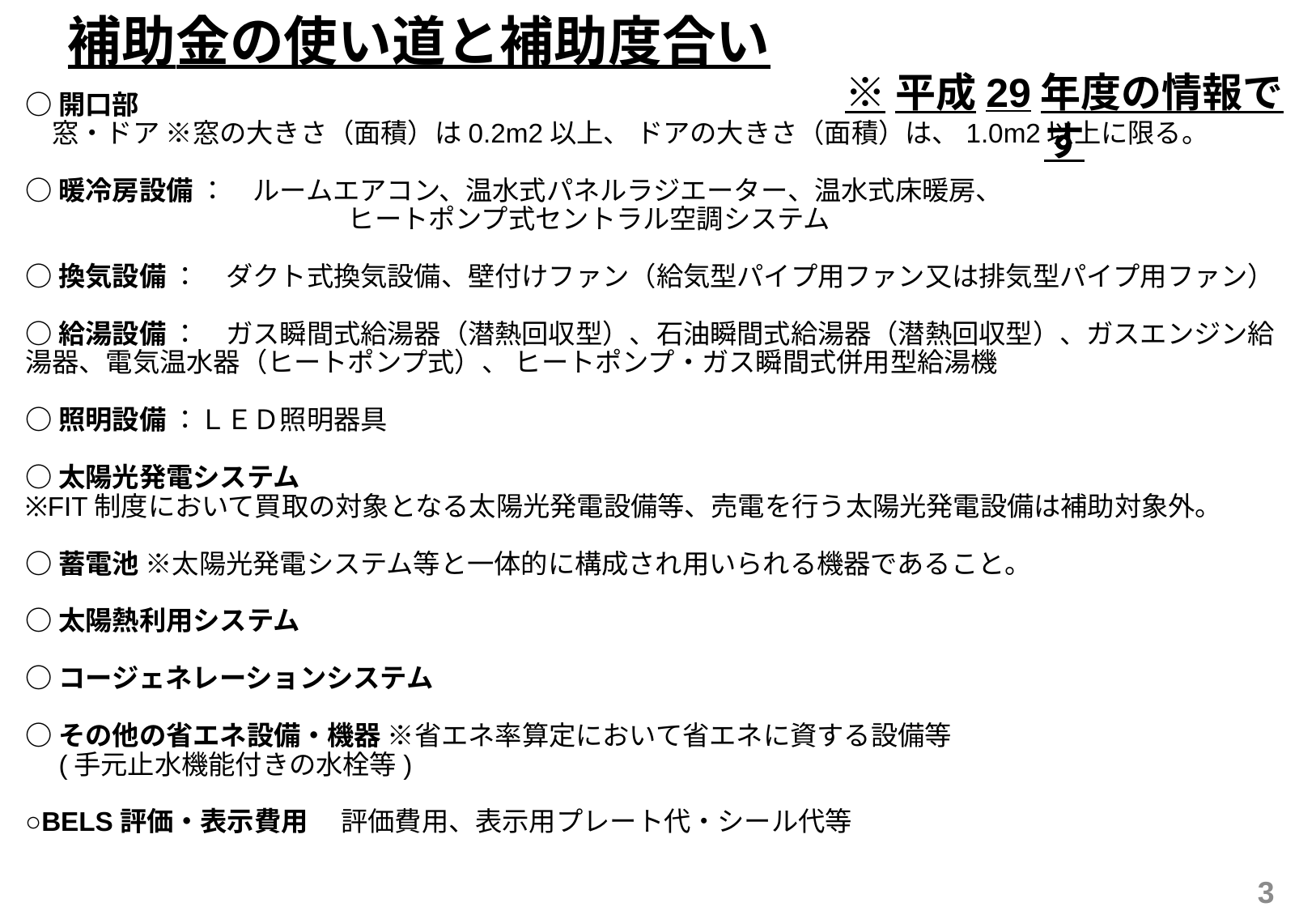

# 補助金の使い道と補助度合い
※平成29年度の情報です
○開口部
　窓・ドア ※窓の大きさ（面積）は0.2m2以上、 ドアの大きさ（面積）は、1.0m2以上に限る。

○暖冷房設備 ：　ルームエアコン、温水式パネルラジエーター、温水式床暖房、
　　　　　　　　　　　　ヒートポンプ式セントラル空調システム

○換気設備 ：　ダクト式換気設備、壁付けファン（給気型パイプ用ファン又は排気型パイプ用ファン）

○給湯設備 ：　ガス瞬間式給湯器（潜熱回収型）、石油瞬間式給湯器（潜熱回収型）、ガスエンジン給湯器、電気温水器（ヒートポンプ式）、 ヒートポンプ・ガス瞬間式併用型給湯機

○照明設備 ：ＬＥＤ照明器具

○太陽光発電システム
※FIT制度において買取の対象となる太陽光発電設備等、売電を行う太陽光発電設備は補助対象外。

○蓄電池 ※太陽光発電システム等と一体的に構成され用いられる機器であること。

○太陽熱利用システム

○コージェネレーションシステム

○その他の省エネ設備・機器 ※省エネ率算定において省エネに資する設備等
　(手元止水機能付きの水栓等)

○BELS評価・表示費用 　評価費用、表示用プレート代・シール代等
3